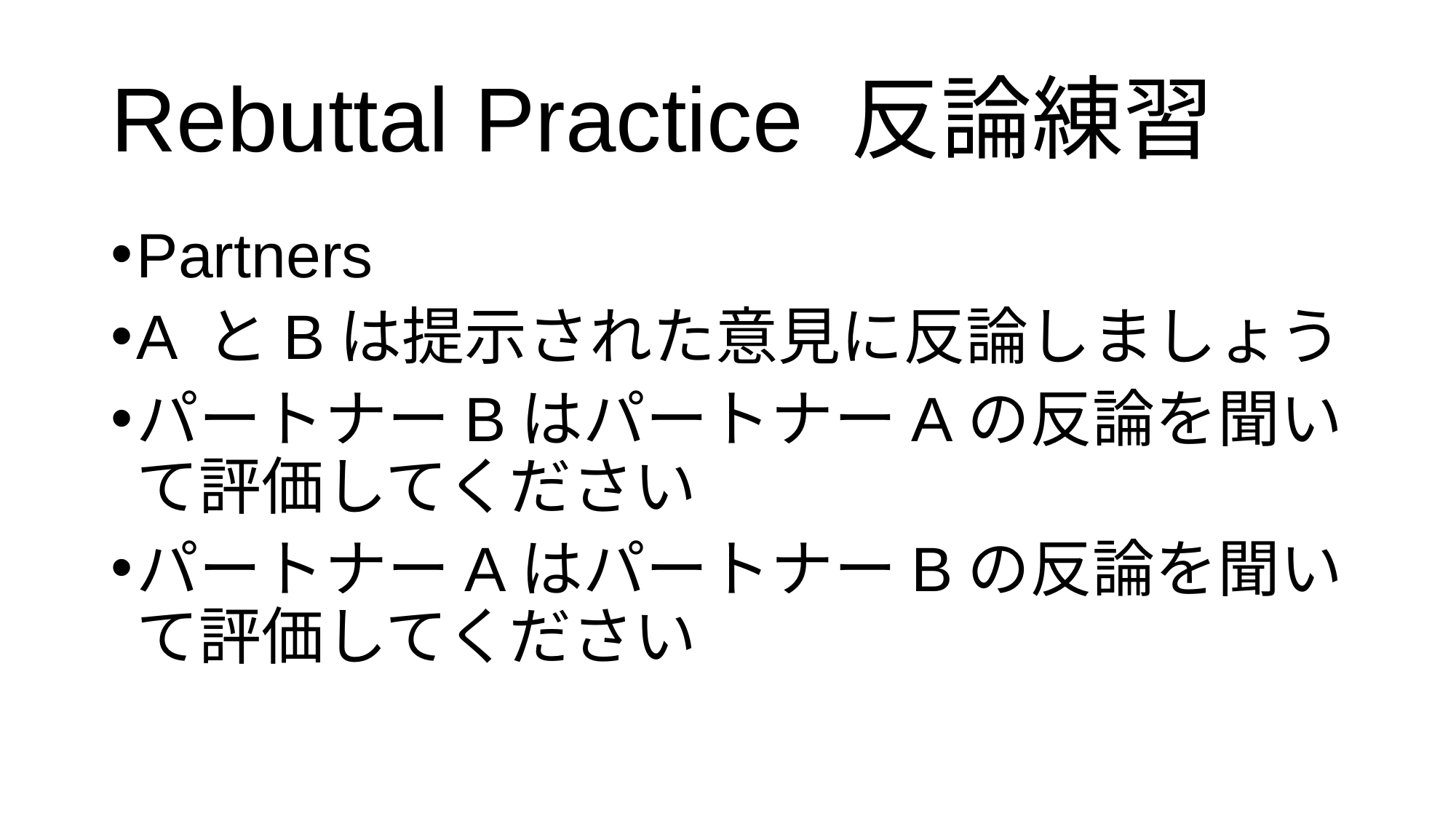

# Rebuttal Practice 反論練習
Partners
A とBは提示された意見に反論しましょう
パートナーBはパートナーAの反論を聞いて評価してください
パートナーAはパートナーBの反論を聞いて評価してください